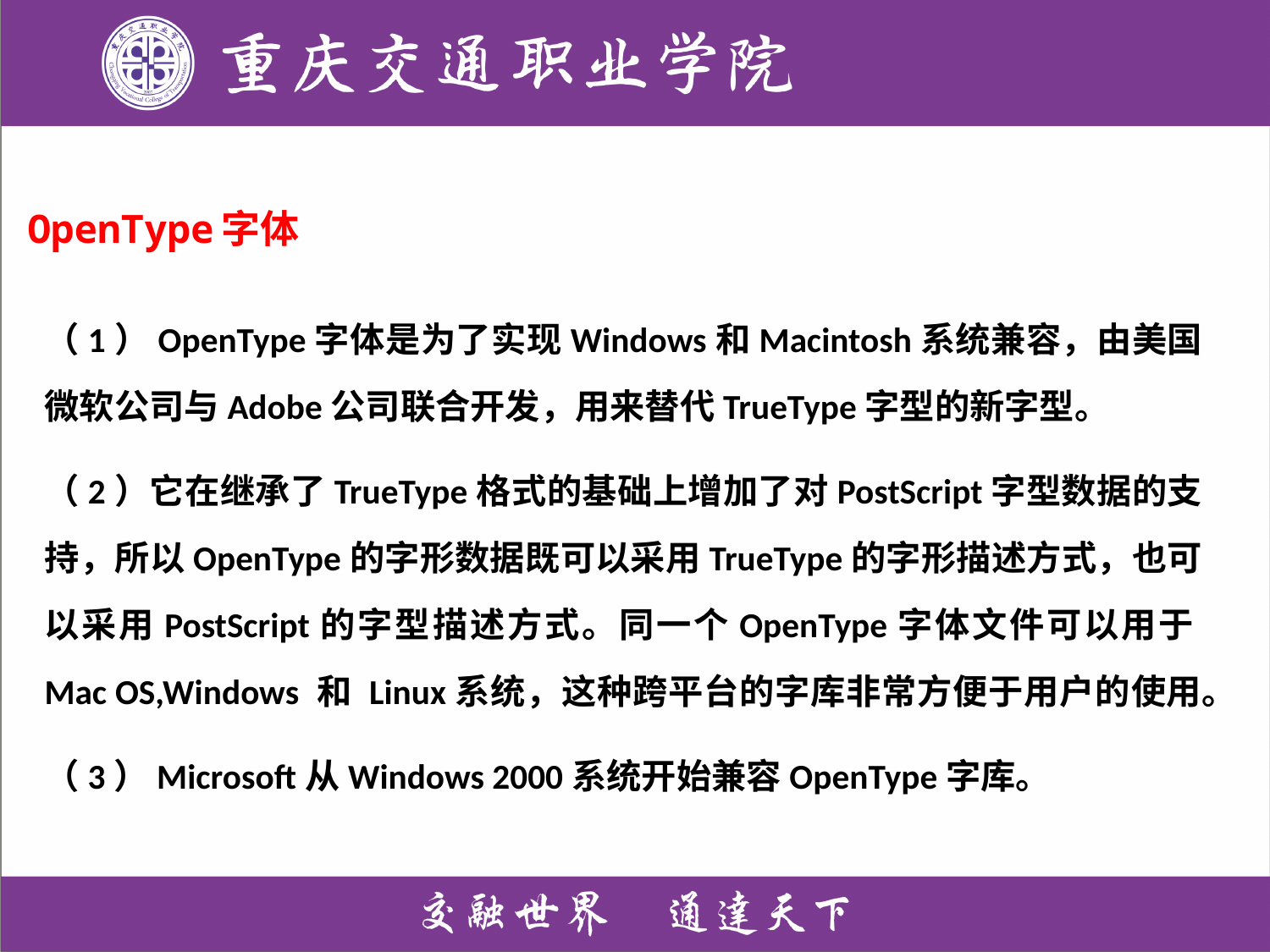

# OpenType字体
（1）OpenType字体是为了实现Windows和Macintosh系统兼容，由美国微软公司与Adobe公司联合开发，用来替代TrueType字型的新字型。
（2）它在继承了TrueType格式的基础上增加了对PostScript字型数据的支持，所以OpenType的字形数据既可以采用TrueType的字形描述方式，也可以采用PostScript的字型描述方式。同一个OpenType字体文件可以用于Mac OS,Windows 和 Linux系统，这种跨平台的字库非常方便于用户的使用。
（3）Microsoft从Windows 2000系统开始兼容OpenType字库。